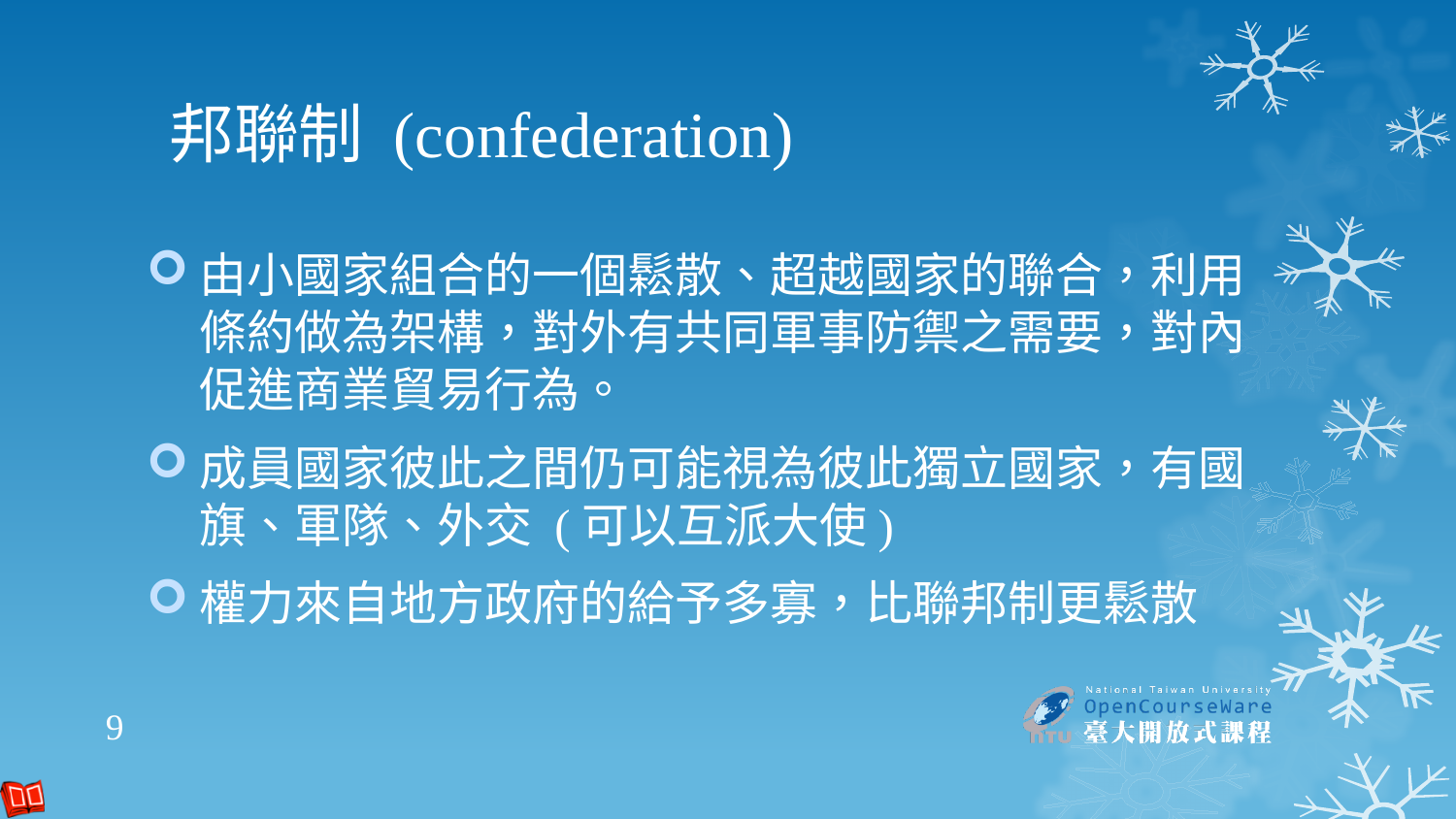

# 邦聯制 (confederation)
由小國家組合的一個鬆散、超越國家的聯合，利用條約做為架構，對外有共同軍事防禦之需要，對內促進商業貿易行為。
成員國家彼此之間仍可能視為彼此獨立國家，有國旗、軍隊、外交 (可以互派大使)
權力來自地方政府的給予多寡，比聯邦制更鬆散
9